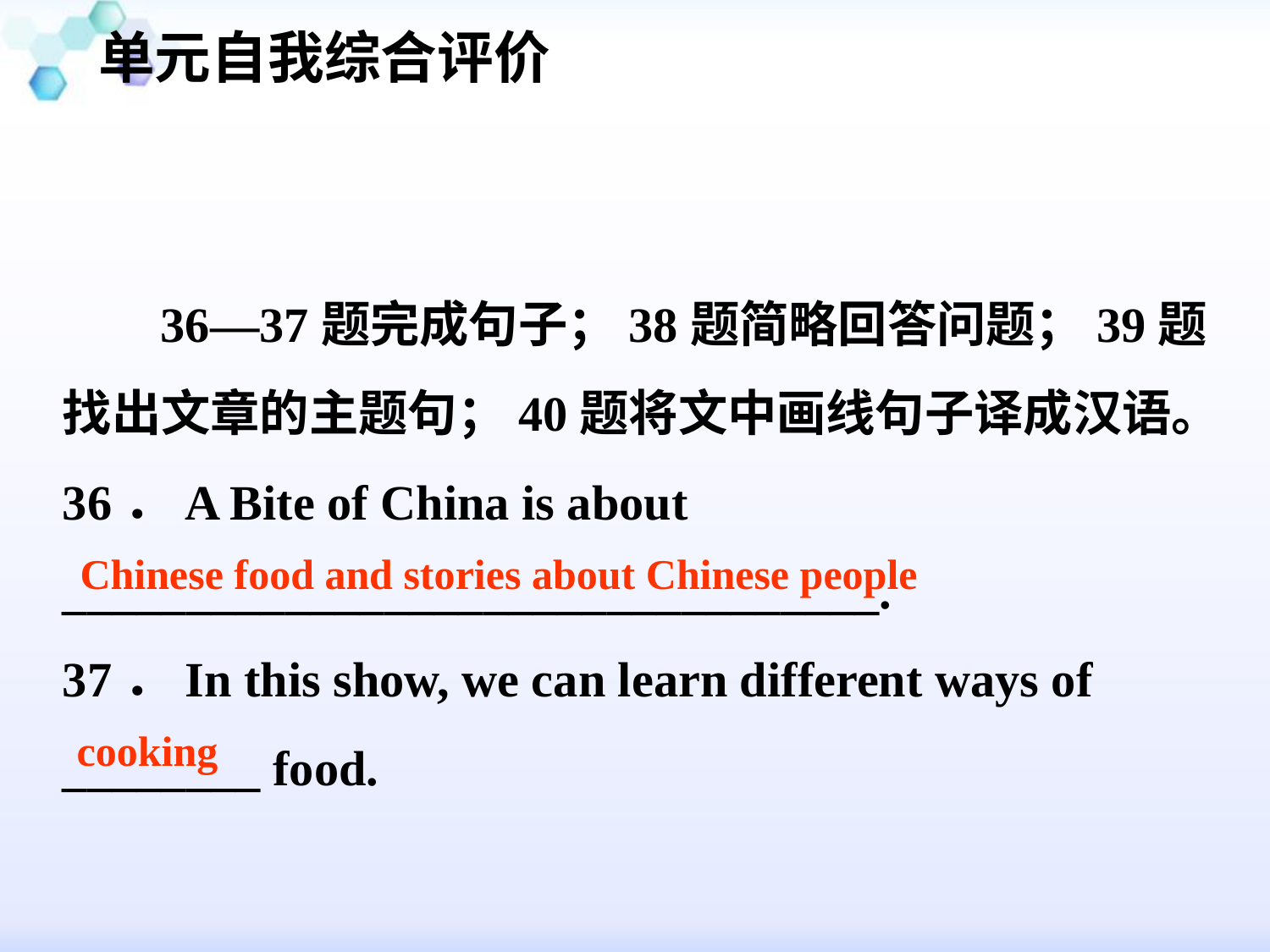

单元自我综合评价
        36—37题完成句子；38题简略回答问题；39题找出文章的主题句；40题将文中画线句子译成汉语。
36．A Bite of China is about _________________________________.
37．In this show, we can learn different ways of ________ food.
Chinese food and stories about Chinese people
cooking